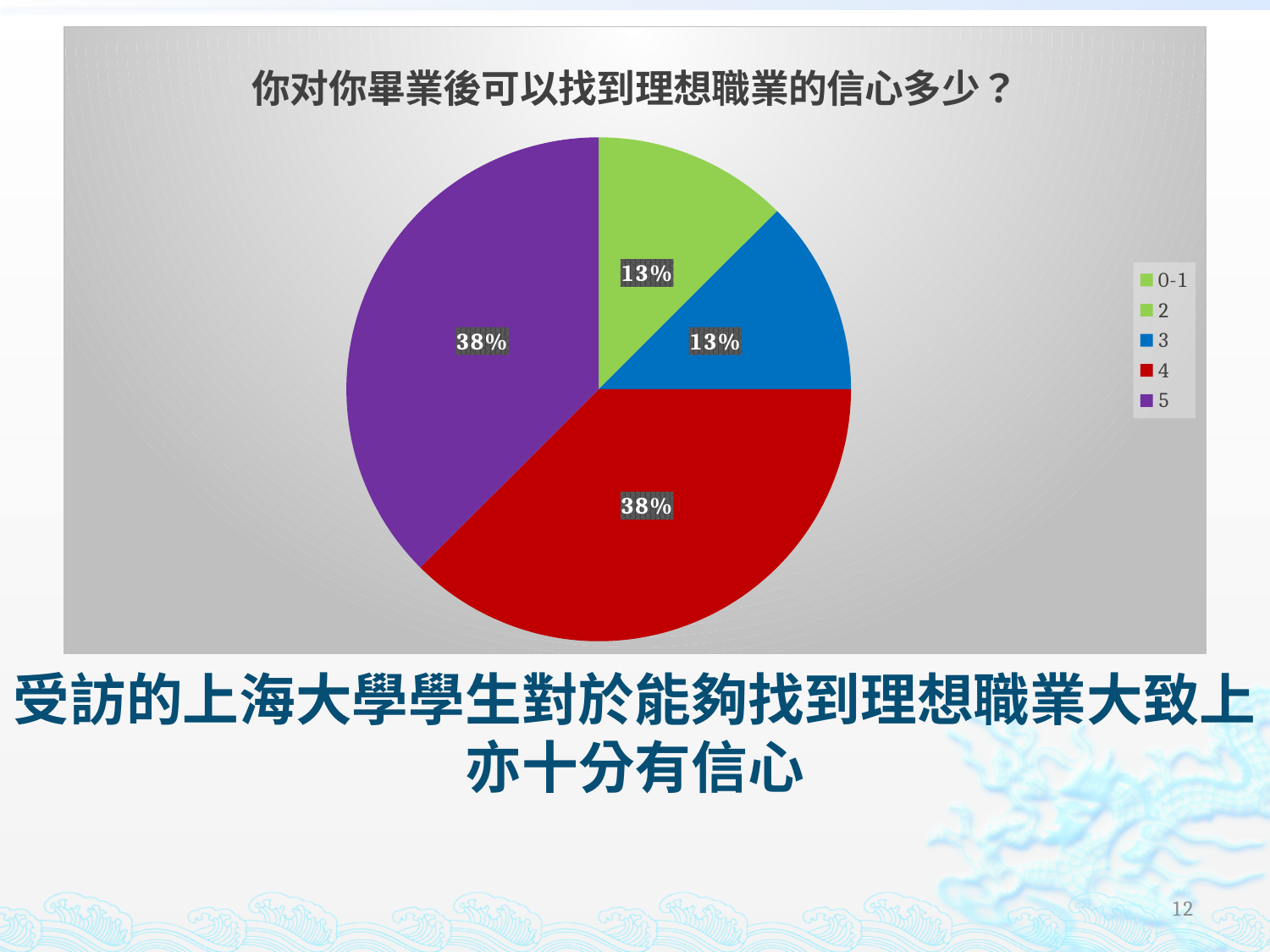

### Chart: 你对你畢業後可以找到理想職業的信心多少？

| Category | 你对你畢業後可以找到理想職業的信心多少？ |
|---|---|
| 0-1 | 0.0 |
| 2 | 1.0 |
| 3 | 1.0 |
| 4 | 3.0 |
| 5 | 3.0 |
# 受訪的上海大學學生對於能夠找到理想職業大致上亦十分有信心
12